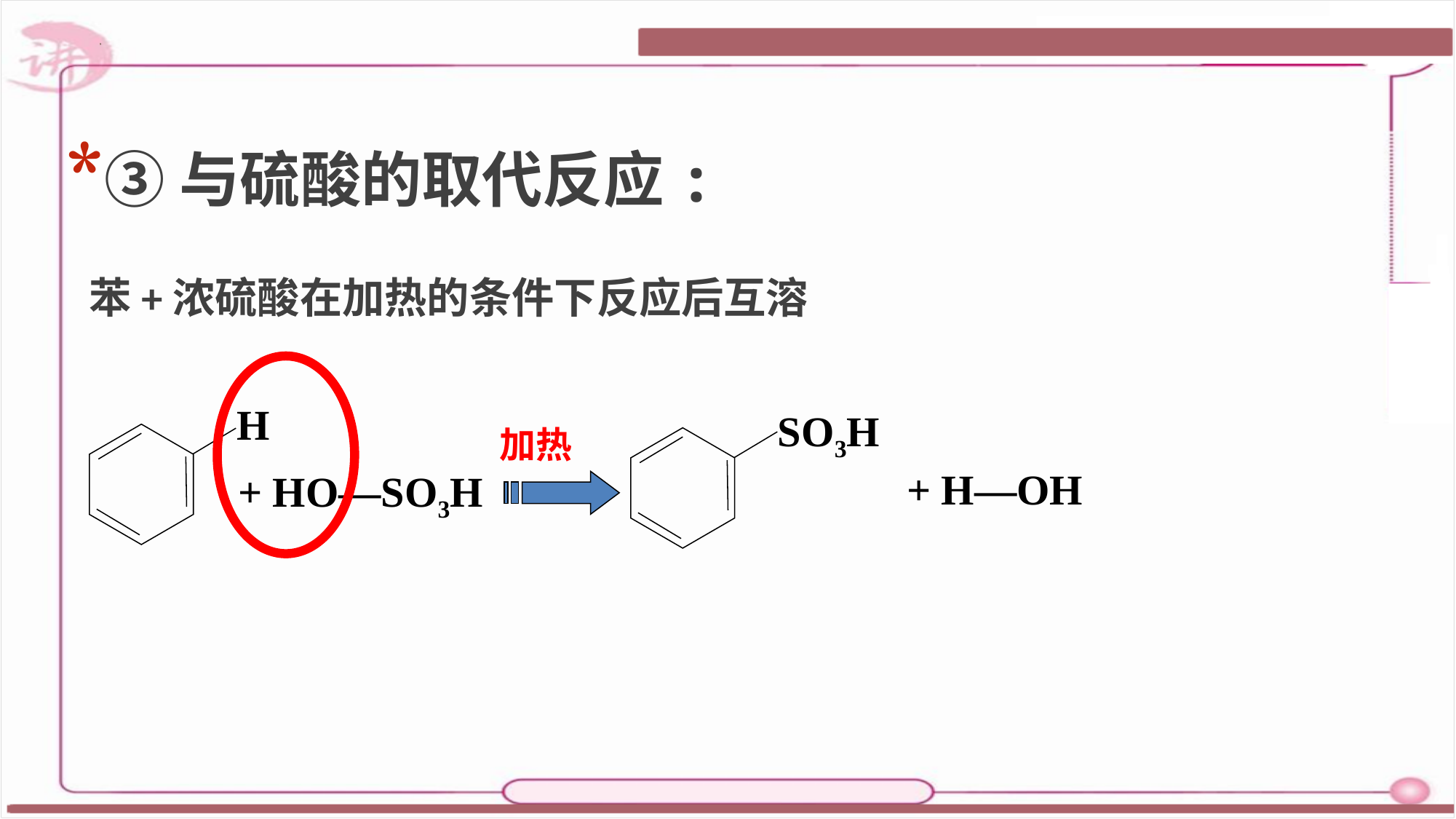

③与硫酸的取代反应:

苯+浓硫酸在加热的条件下反应后互溶

H

SO3H

加热
+ H—OH
+ HO—SO3H